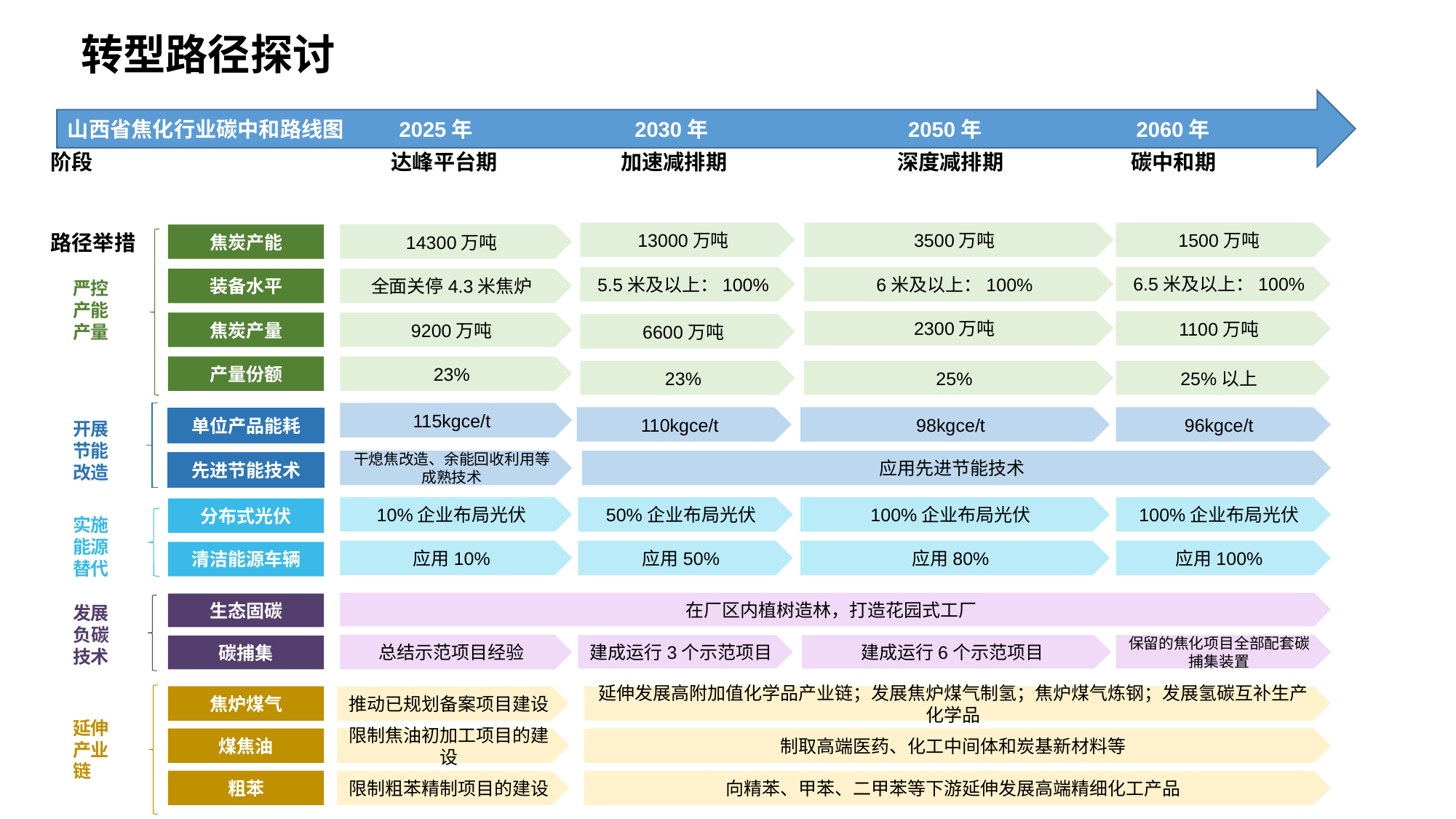

转型路径探讨

2025年
2030年
山西省焦化行业碳中和路线图
2050年
2060年
阶段
达峰平台期
加速减排期
深度减排期
碳中和期
1500万吨
13000万吨
3500万吨
路径举措
焦炭产能
14300万吨

6.5米及以上：100%
5.5米及以上：100%
6米及以上：100%
装备水平
全面关停4.3米焦炉
严控产能产量
2300万吨
1100万吨
焦炭产量
9200万吨
6600万吨
产量份额
23%
23%
25%
25%以上

115kgce/t
110kgce/t
98kgce/t
96kgce/t
单位产品能耗
开展节能改造
干熄焦改造、余能回收利用等成熟技术
应用先进节能技术
先进节能技术
10%企业布局光伏
50%企业布局光伏
100%企业布局光伏
100%企业布局光伏
分布式光伏
实施能源替代

应用10%
应用50%
应用80%
应用100%
清洁能源车辆
在厂区内植树造林，打造花园式工厂
生态固碳

发展负碳技术
总结示范项目经验
建成运行3个示范项目
建成运行6个示范项目
保留的焦化项目全部配套碳捕集装置
碳捕集

焦炉煤气
推动已规划备案项目建设
延伸发展高附加值化学品产业链；发展焦炉煤气制氢；焦炉煤气炼钢；发展氢碳互补生产化学品
延伸产业链
煤焦油
限制焦油初加工项目的建设
制取高端医药、化工中间体和炭基新材料等
粗苯
限制粗苯精制项目的建设
向精苯、甲苯、二甲苯等下游延伸发展高端精细化工产品